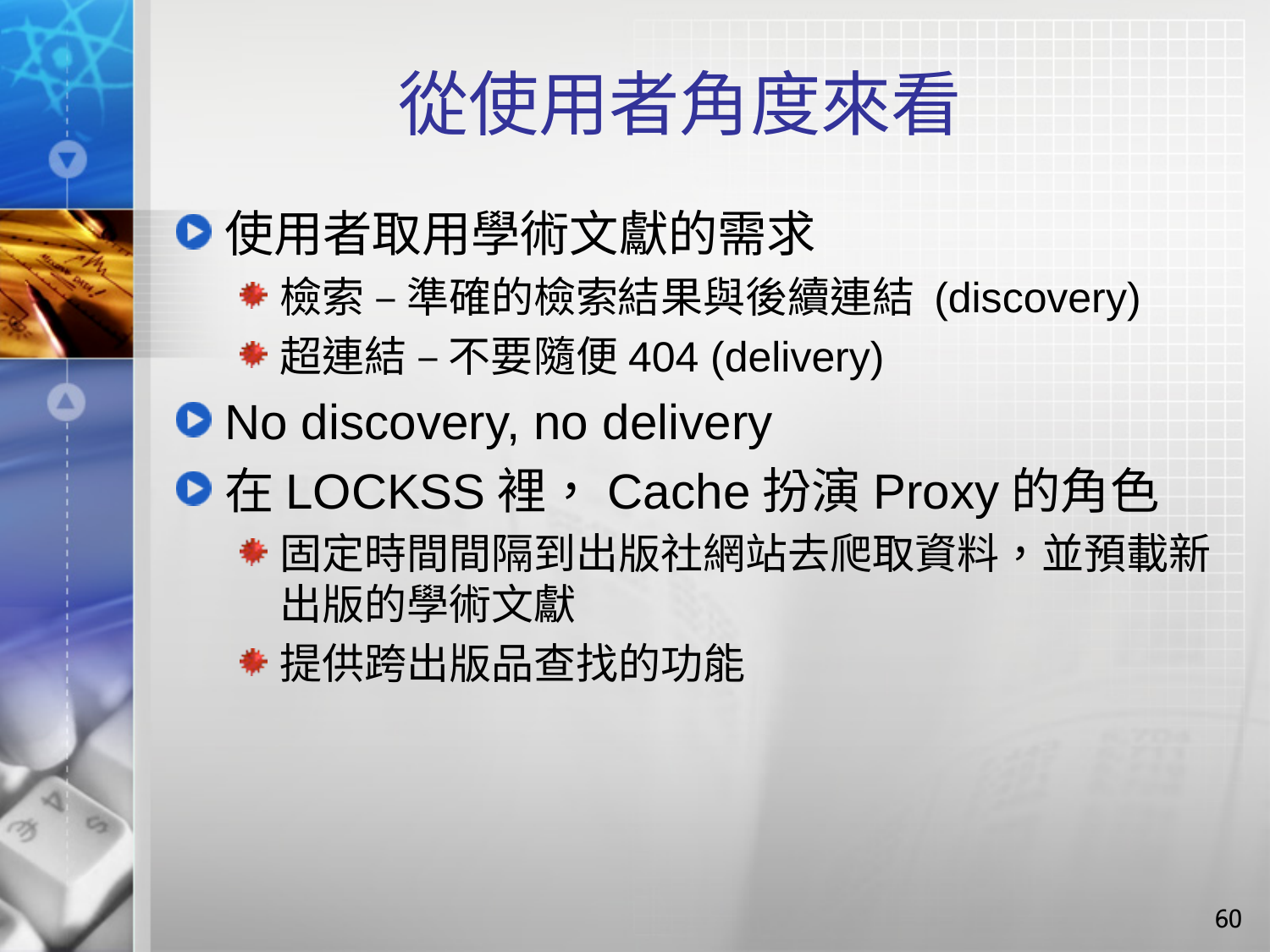

# 從使用者角度來看
使用者取用學術文獻的需求
檢索 – 準確的檢索結果與後續連結 (discovery)
超連結 – 不要隨便404 (delivery)
No discovery, no delivery
在LOCKSS裡，Cache扮演Proxy的角色
固定時間間隔到出版社網站去爬取資料，並預載新出版的學術文獻
提供跨出版品查找的功能
60